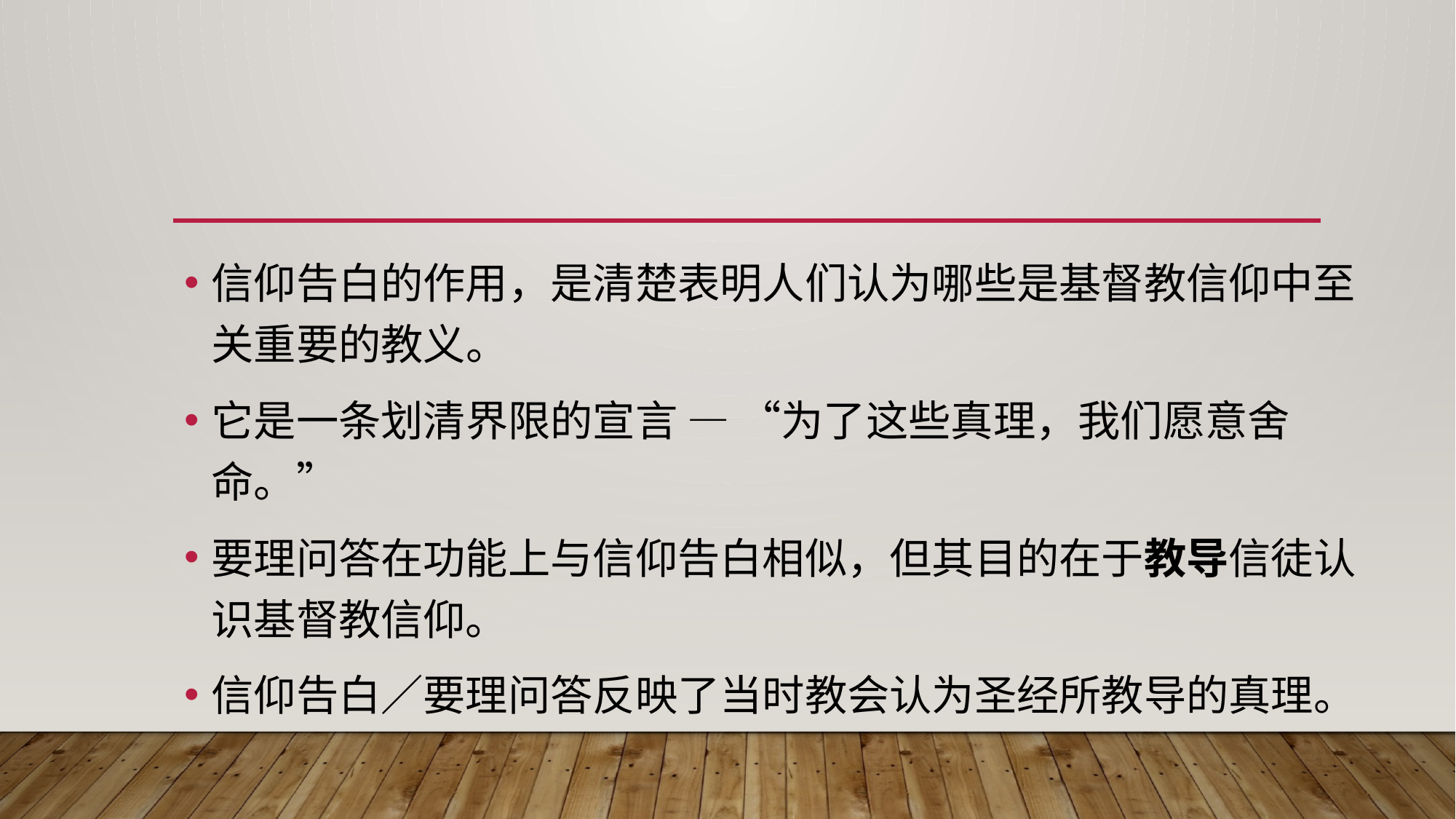

信仰告白的作用，是清楚表明人们认为哪些是基督教信仰中至关重要的教义。
它是一条划清界限的宣言 — “为了这些真理，我们愿意舍命。”
要理问答在功能上与信仰告白相似，但其目的在于教导信徒认识基督教信仰。
信仰告白／要理问答反映了当时教会认为圣经所教导的真理。